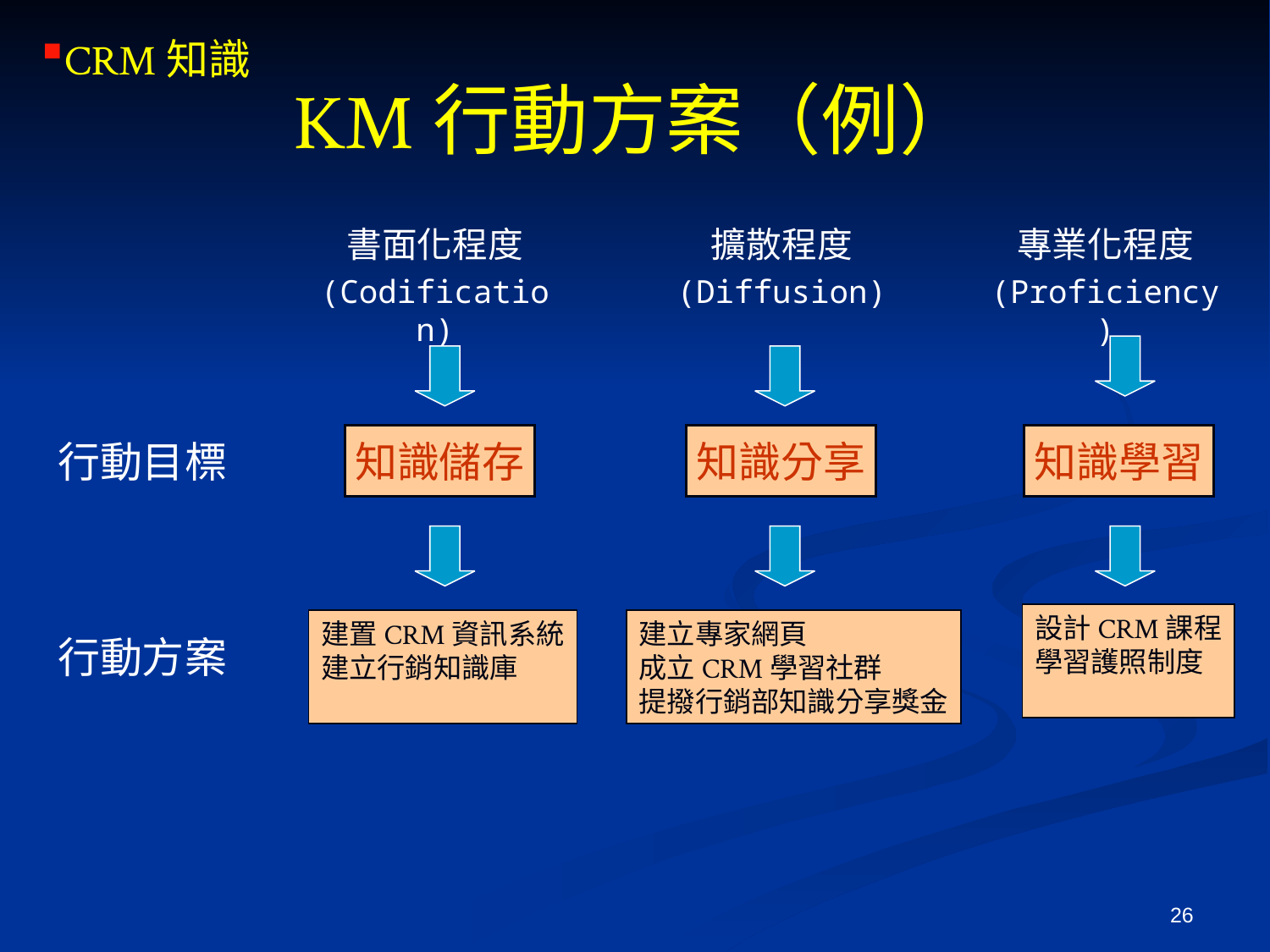

CRM知識
# KM行動方案（例）
書面化程度
(Codification)
擴散程度
(Diffusion)
專業化程度
(Proficiency)

知識儲存
知識分享
知識學習
行動目標

設計CRM課程
學習護照制度

建置CRM資訊系統
建立行銷知識庫

建立專家網頁
成立CRM學習社群
提撥行銷部知識分享獎金
行動方案
26